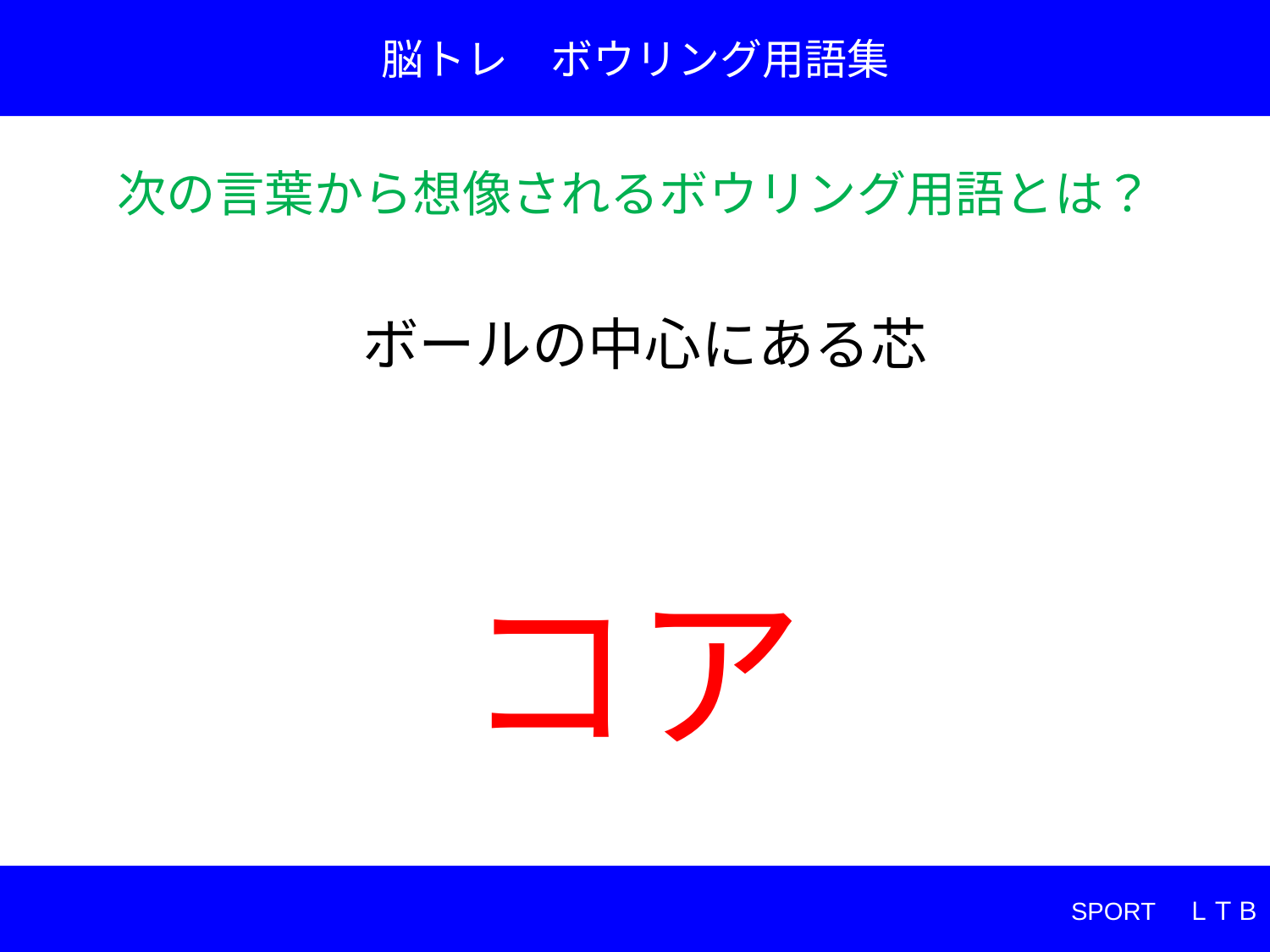

脳トレ　ボウリング用語集
次の言葉から想像されるボウリング用語とは？
ボールの中心にある芯

# コア
SPORT　ＬＴＢ